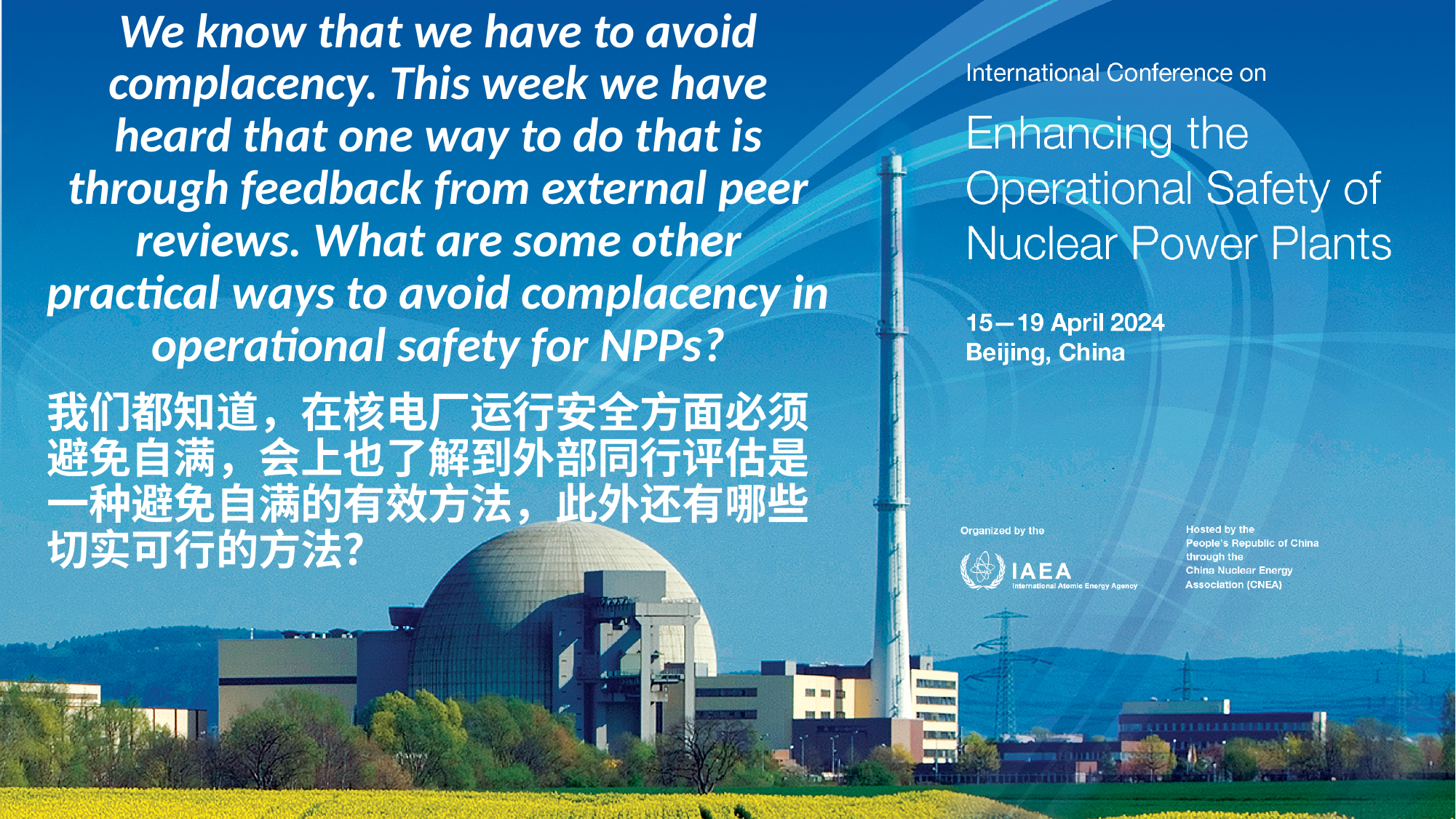

We know that we have to avoid complacency. This week we have heard that one way to do that is through feedback from external peer reviews. What are some other practical ways to avoid complacency in operational safety for NPPs?
我们都知道，在核电厂运行安全方面必须避免自满，会上也了解到外部同行评估是一种避免自满的有效方法，此外还有哪些切实可行的方法？